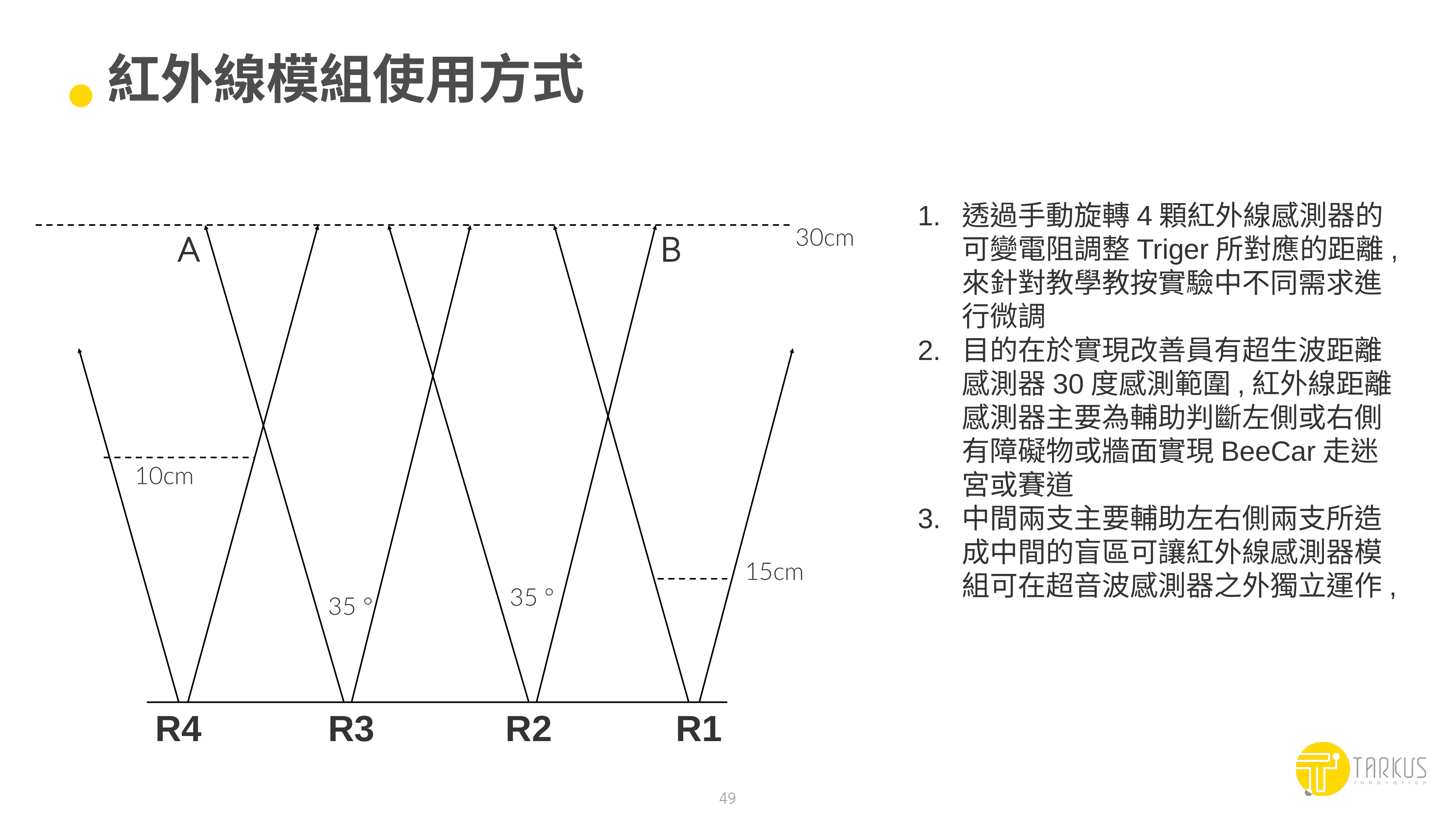

# 紅外線模組使用方式
透過手動旋轉4顆紅外線感測器的可變電阻調整Triger所對應的距離,來針對教學教按實驗中不同需求進行微調
目的在於實現改善員有超生波距離感測器30度感測範圍,紅外線距離感測器主要為輔助判斷左側或右側有障礙物或牆面實現BeeCar走迷宮或賽道
中間兩支主要輔助左右側兩支所造成中間的盲區可讓紅外線感測器模組可在超音波感測器之外獨立運作,
30cm

A

B

10cm
15cm
35 °

35 °
R4

R3
R2
R1
49